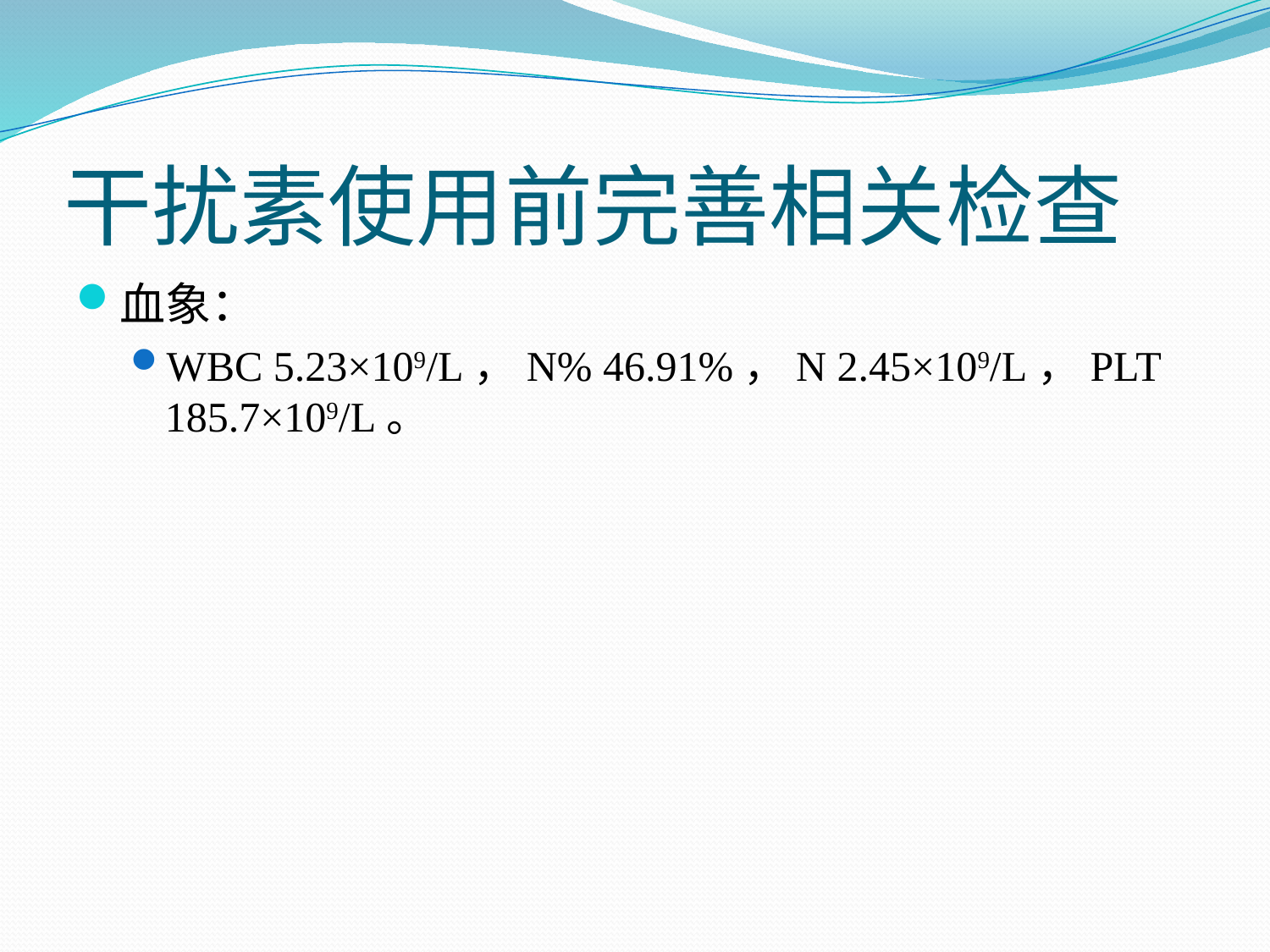

# 干扰素使用前完善相关检查
血象：
WBC 5.23×109/L，N% 46.91%，N 2.45×109/L，PLT 185.7×109/L。